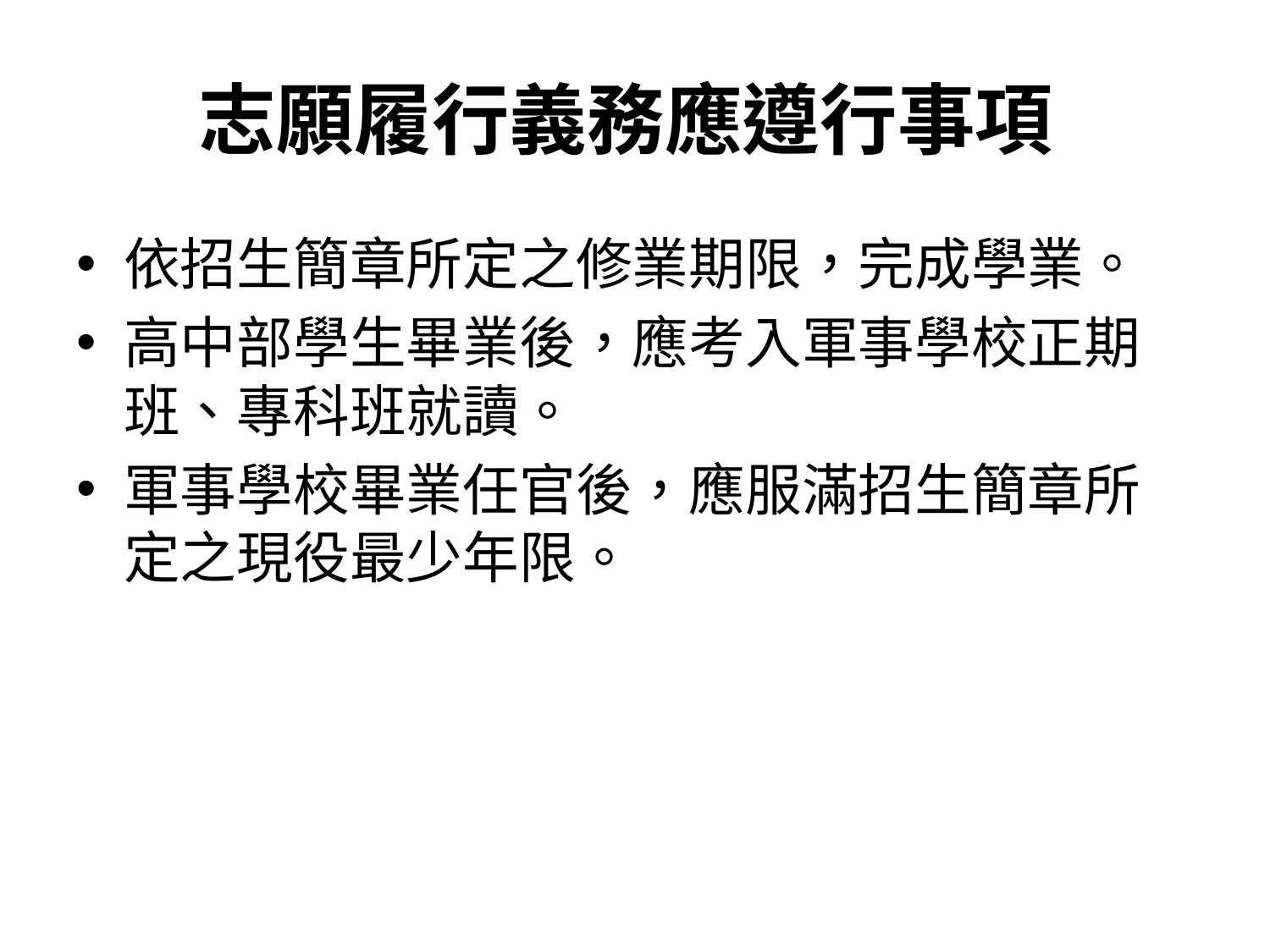

# 志願履行義務應遵行事項
依招生簡章所定之修業期限，完成學業。
高中部學生畢業後，應考入軍事學校正期班、專科班就讀。
軍事學校畢業任官後，應服滿招生簡章所定之現役最少年限。